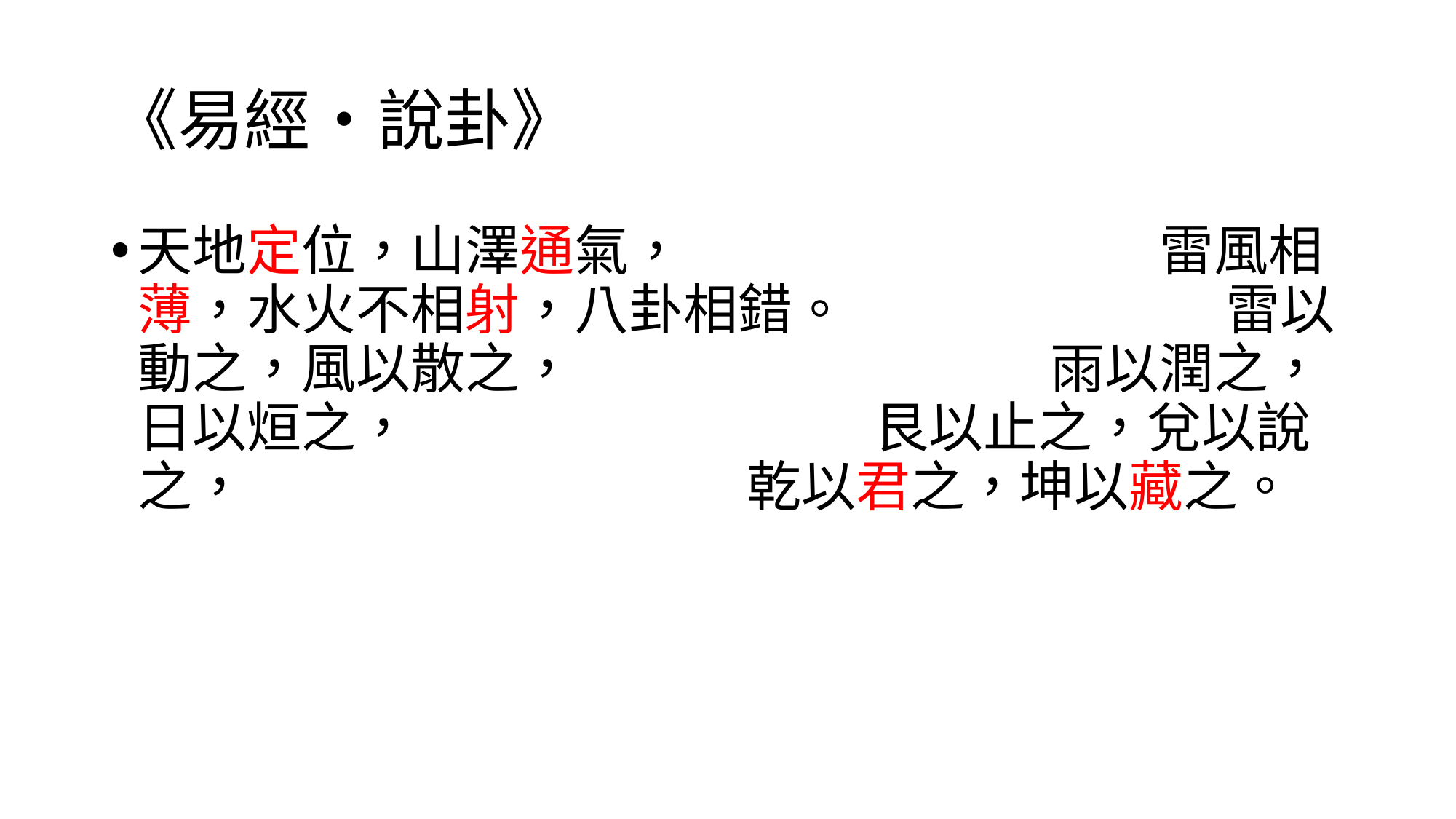

# 《易經・說卦》
天地定位，山澤通氣，                                       雷風相薄，水火不相射，八卦相錯。                               雷以動之，風以散之，                                       雨以潤之，日以烜之，                                      艮以止之，兌以說之，                                         乾以君之，坤以藏之。